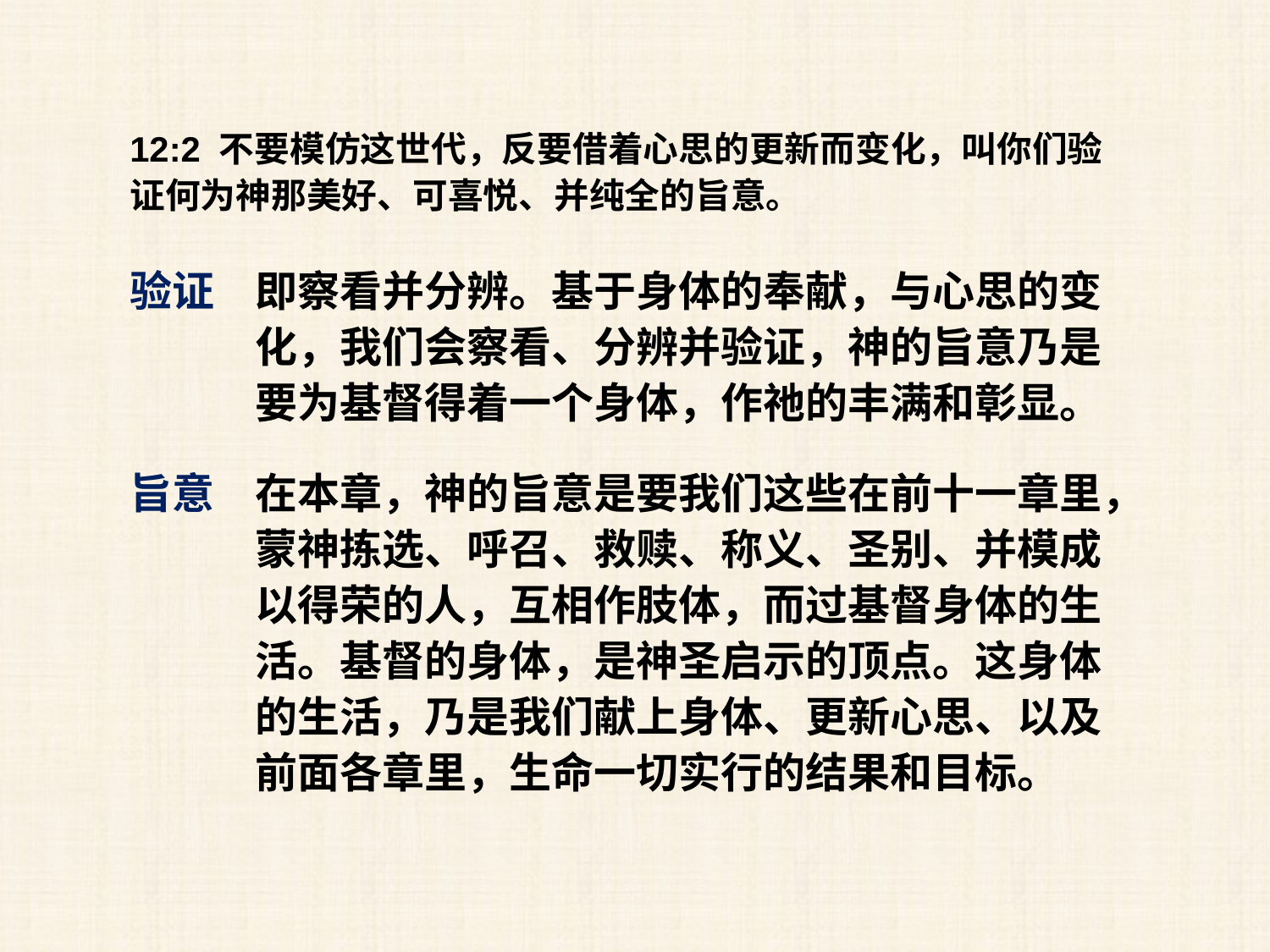

12:2 不要模仿这世代，反要借着心思的更新而变化，叫你们验证何为神那美好、可喜悦、并纯全的旨意。

验证
即察看并分辨。基于身体的奉献，与心思的变化，我们会察看、分辨并验证，神的旨意乃是要为基督得着一个身体，作祂的丰满和彰显。
旨意
在本章，神的旨意是要我们这些在前十一章里，蒙神拣选、呼召、救赎、称义、圣别、并模成以得荣的人，互相作肢体，而过基督身体的生活。基督的身体，是神圣启示的顶点。这身体的生活，乃是我们献上身体、更新心思、以及前面各章里，生命一切实行的结果和目标。